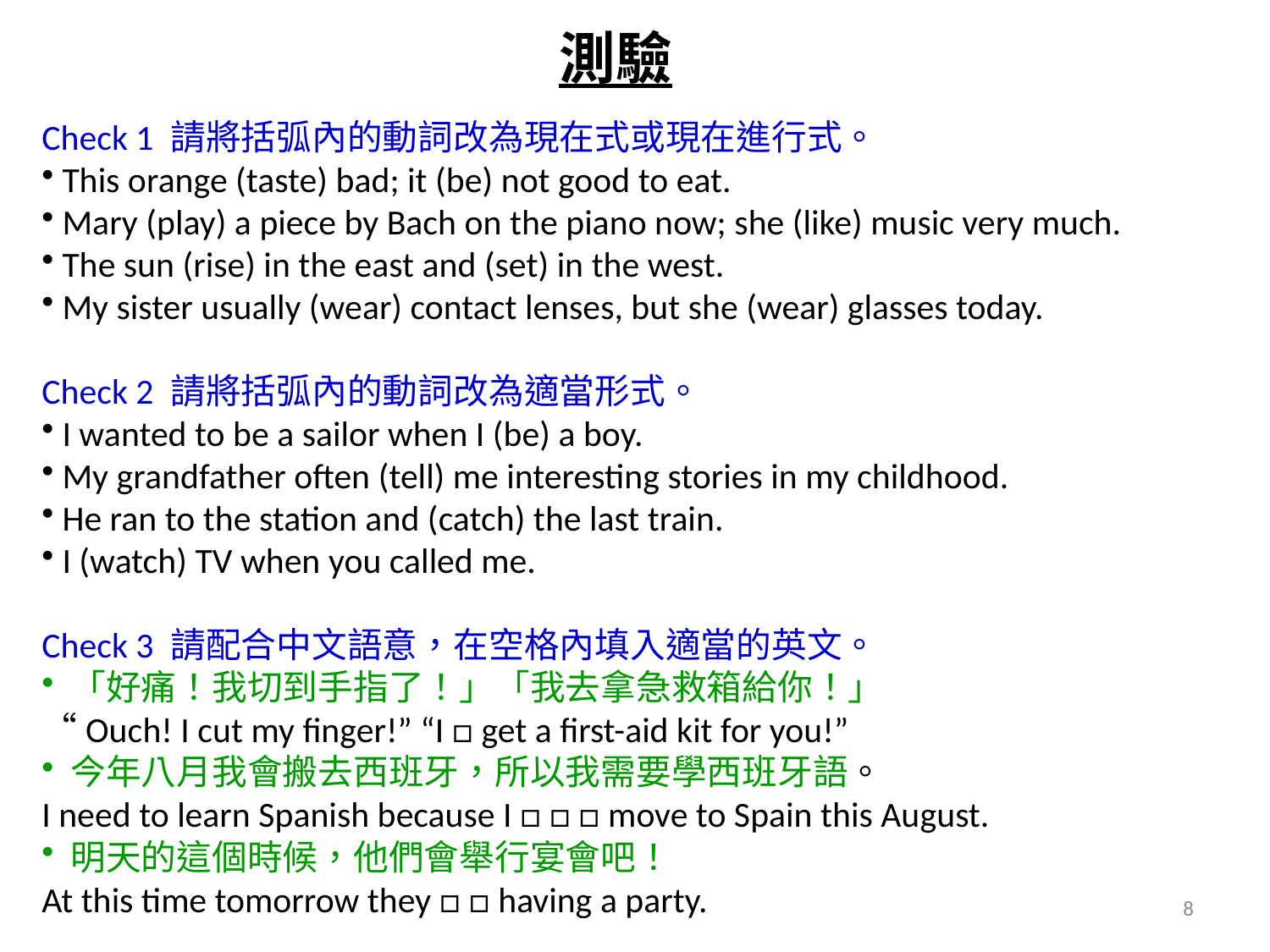

測驗
Check 1 請將括弧內的動詞改為現在式或現在進行式。
 This orange (taste) bad; it (be) not good to eat.
 Mary (play) a piece by Bach on the piano now; she (like) music very much.
 The sun (rise) in the east and (set) in the west.
 My sister usually (wear) contact lenses, but she (wear) glasses today.
Check 2 請將括弧內的動詞改為適當形式。
 I wanted to be a sailor when I (be) a boy.
 My grandfather often (tell) me interesting stories in my childhood.
 He ran to the station and (catch) the last train.
 I (watch) TV when you called me.

Check 3 請配合中文語意，在空格內填入適當的英文。
 「好痛！我切到手指了！」「我去拿急救箱給你！」
“Ouch! I cut my finger!” “I □ get a first-aid kit for you!”
 今年八月我會搬去西班牙，所以我需要學西班牙語。
I need to learn Spanish because I □ □ □ move to Spain this August.
 明天的這個時候，他們會舉行宴會吧！
At this time tomorrow they □ □ having a party.
8